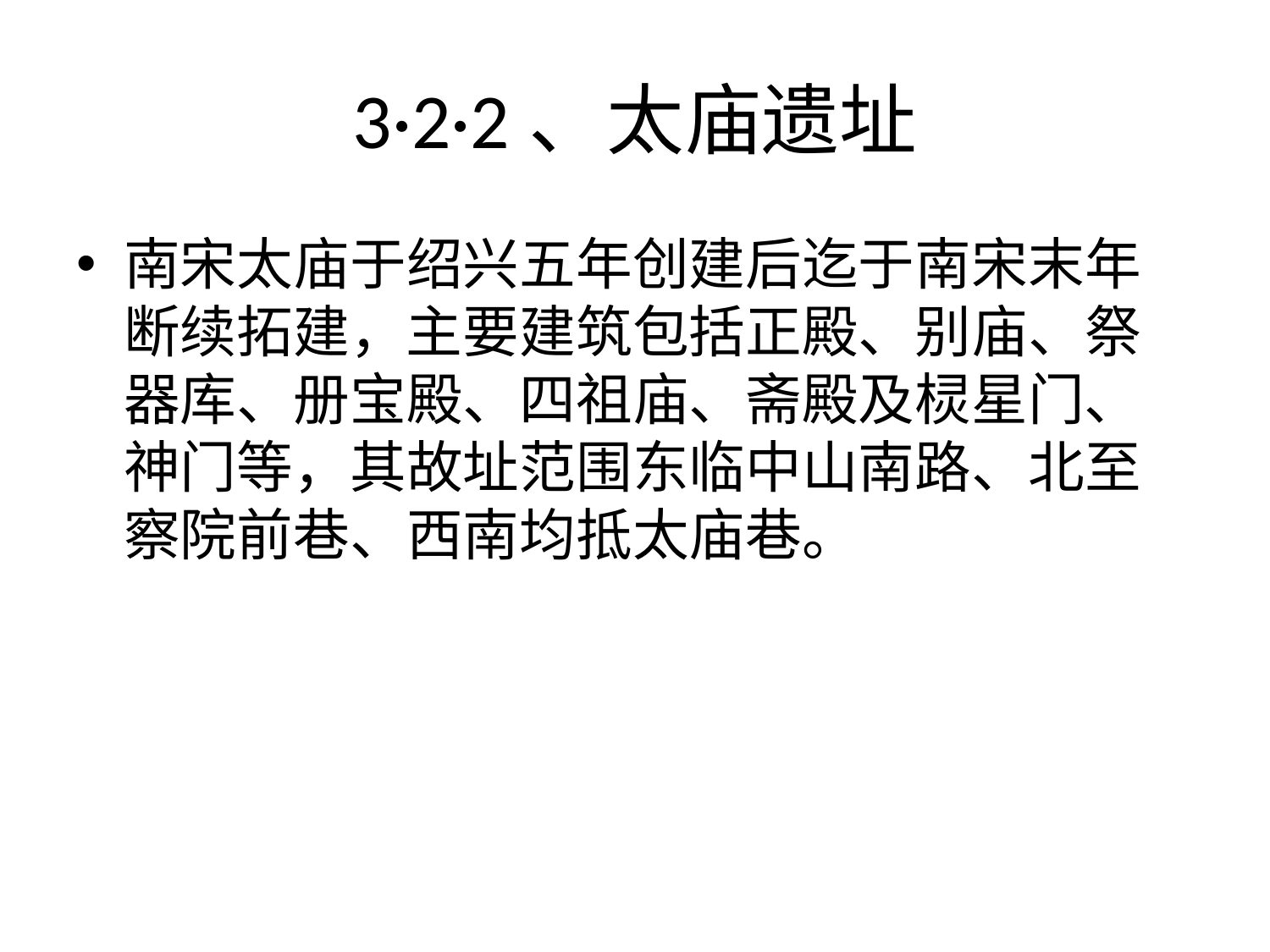

# 3·2·2、太庙遗址
南宋太庙于绍兴五年创建后迄于南宋末年断续拓建，主要建筑包括正殿、别庙、祭器库、册宝殿、四祖庙、斋殿及棂星门、神门等，其故址范围东临中山南路、北至察院前巷、西南均抵太庙巷。